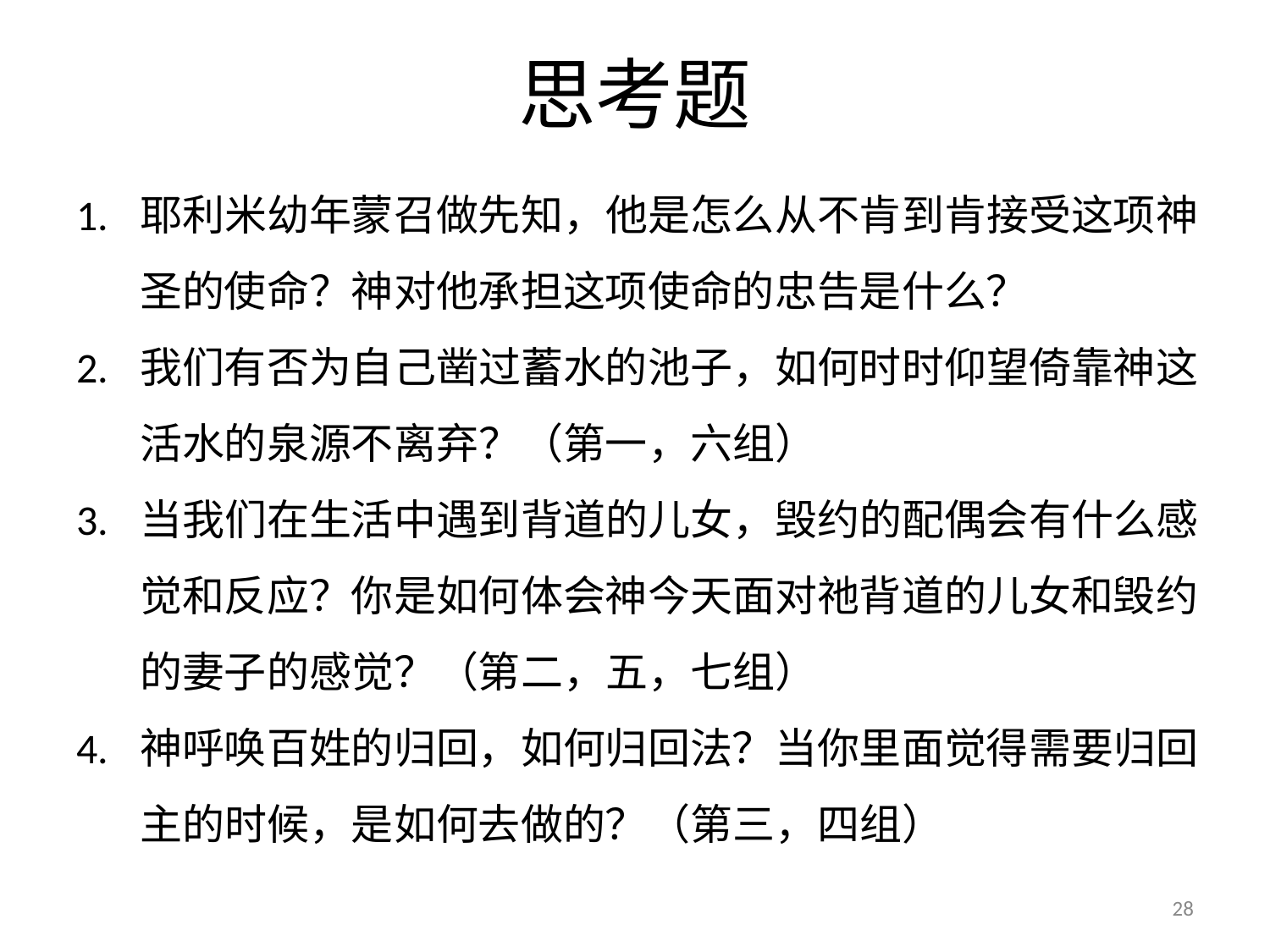

# 思考题
耶利米幼年蒙召做先知，他是怎么从不肯到肯接受这项神圣的使命？神对他承担这项使命的忠告是什么？
我们有否为自己凿过蓄水的池子，如何时时仰望倚靠神这活水的泉源不离弃？（第一，六组）
当我们在生活中遇到背道的儿女，毁约的配偶会有什么感觉和反应？你是如何体会神今天面对祂背道的儿女和毁约的妻子的感觉？（第二，五，七组）
神呼唤百姓的归回，如何归回法？当你里面觉得需要归回主的时候，是如何去做的？（第三，四组）
28